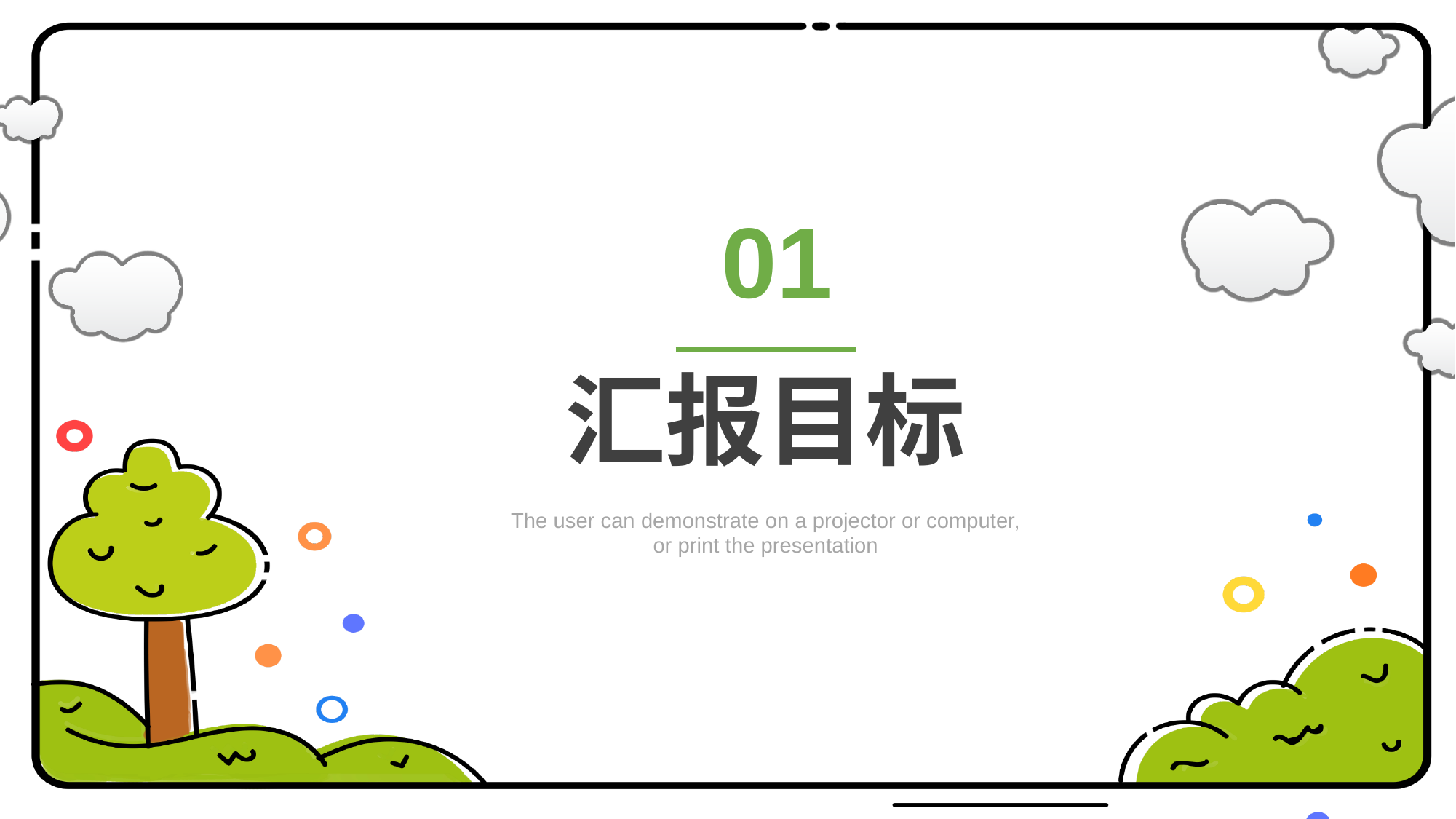

01
汇报目标
The user can demonstrate on a projector or computer, or print the presentation